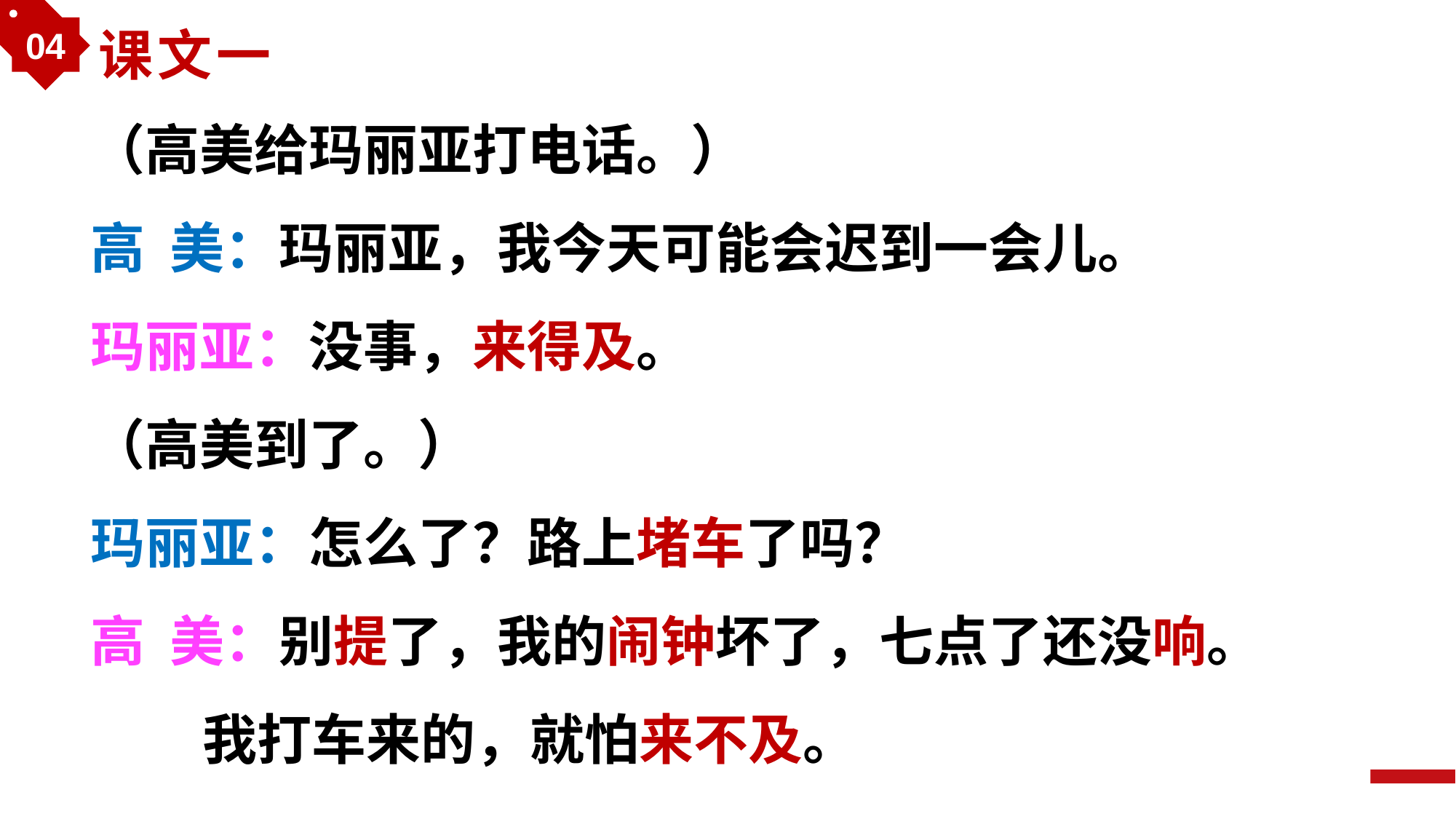

04
课文一
（高美给玛丽亚打电话。）
高  美：玛丽亚，我今天可能会迟到一会儿。
玛丽亚：没事，来得及。
（高美到了。）
玛丽亚：怎么了？路上堵车了吗？
高  美：别提了，我的闹钟坏了，七点了还没响。
        我打车来的，就怕来不及。